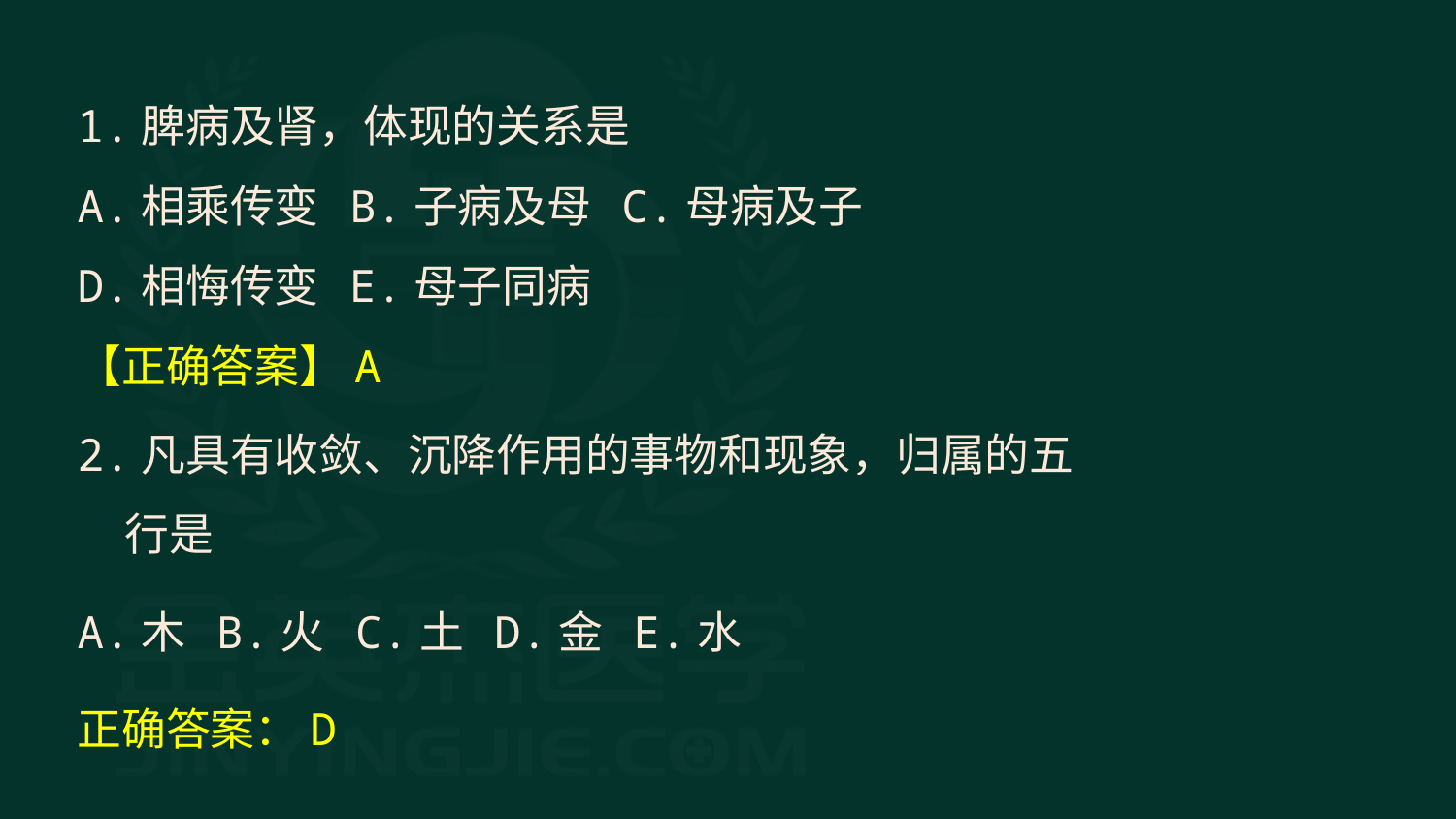

1.脾病及肾，体现的关系是
A.相乘传变  B.子病及母  C.母病及子
D.相悔传变  E.母子同病
【正确答案】A
2.凡具有收敛、沉降作用的事物和现象，归属的五行是
A.木  B.火  C.土  D.金  E.水
正确答案：D